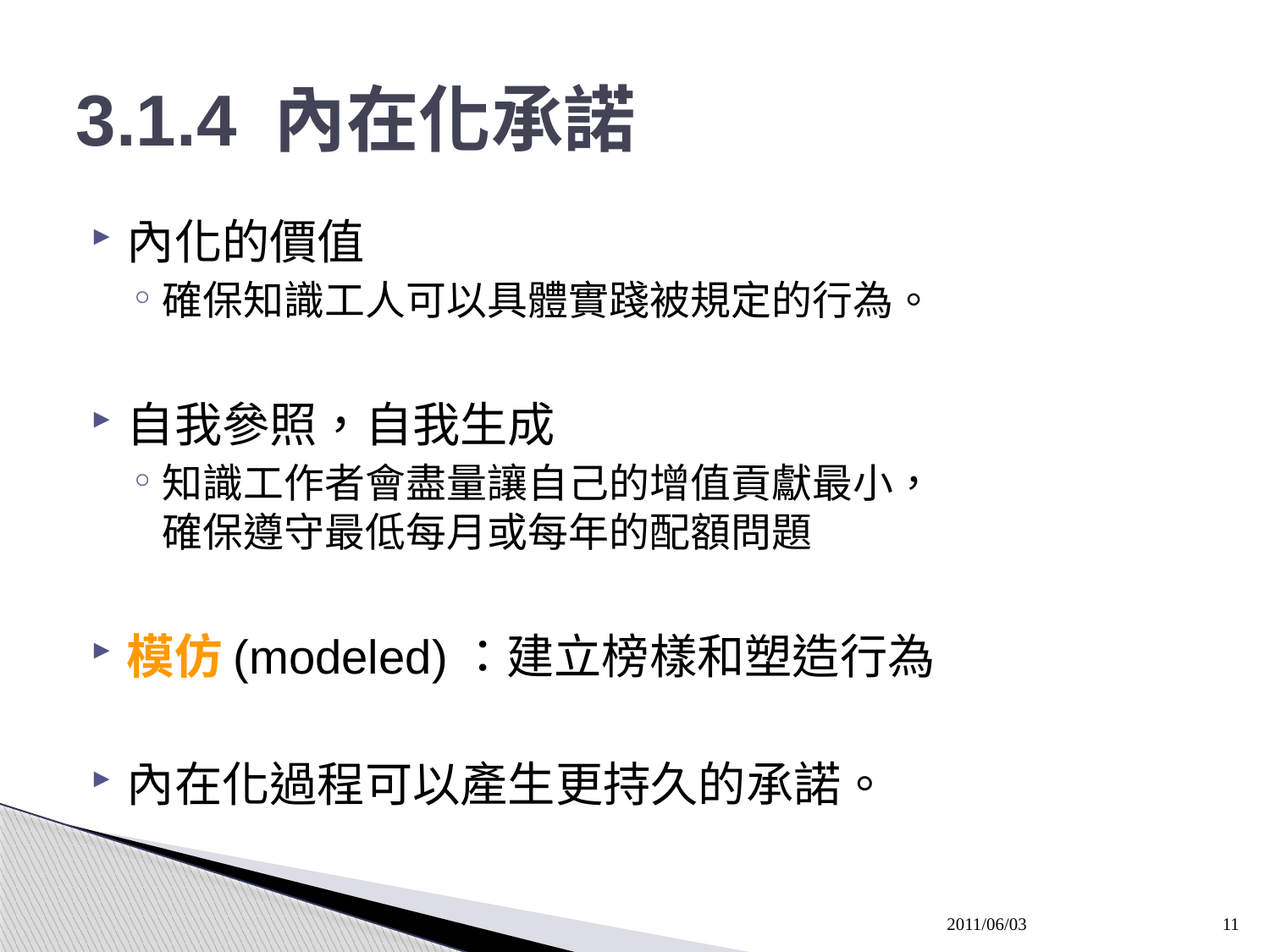

# 3.1.4 內在化承諾
內化的價值
確保知識工人可以具體實踐被規定的行為。

自我參照，自我生成
知識工作者會盡量讓自己的增值貢獻最小，
確保遵守最低每月或每年的配額問題

模仿(modeled)：建立榜樣和塑造行為

內在化過程可以產生更持久的承諾。
2011/06/03
11